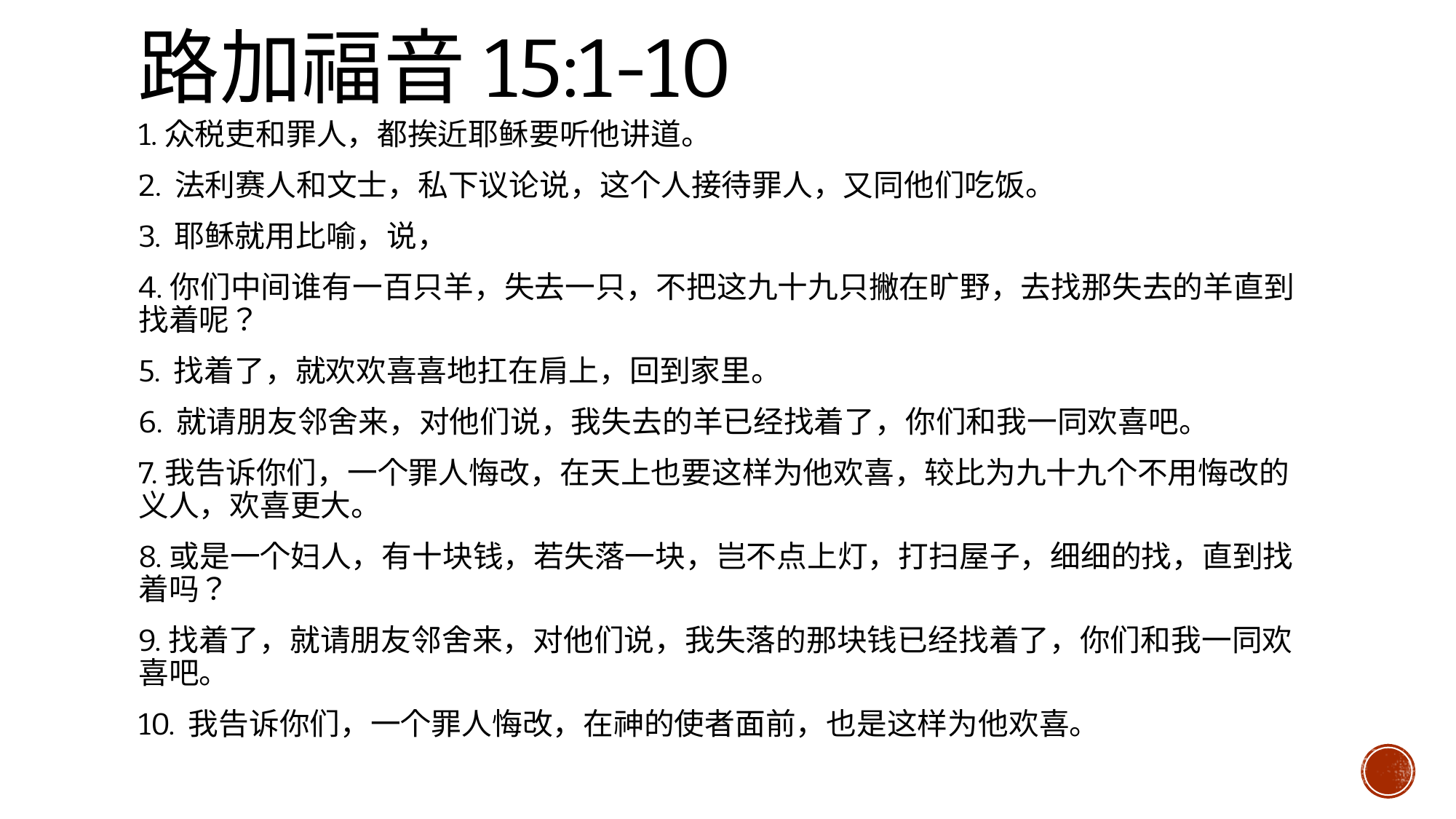

# 路加福音15:1-10
1.众税吏和罪人，都挨近耶稣要听他讲道。
2. 法利赛人和文士，私下议论说，这个人接待罪人，又同他们吃饭。
3. 耶稣就用比喻，说，
4.你们中间谁有一百只羊，失去一只，不把这九十九只撇在旷野，去找那失去的羊直到找着呢？
5. 找着了，就欢欢喜喜地扛在肩上，回到家里。
6. 就请朋友邻舍来，对他们说，我失去的羊已经找着了，你们和我一同欢喜吧。
7.我告诉你们，一个罪人悔改，在天上也要这样为他欢喜，较比为九十九个不用悔改的义人，欢喜更大。
8.或是一个妇人，有十块钱，若失落一块，岂不点上灯，打扫屋子，细细的找，直到找着吗？
9.找着了，就请朋友邻舍来，对他们说，我失落的那块钱已经找着了，你们和我一同欢喜吧。
10. 我告诉你们，一个罪人悔改，在神的使者面前，也是这样为他欢喜。